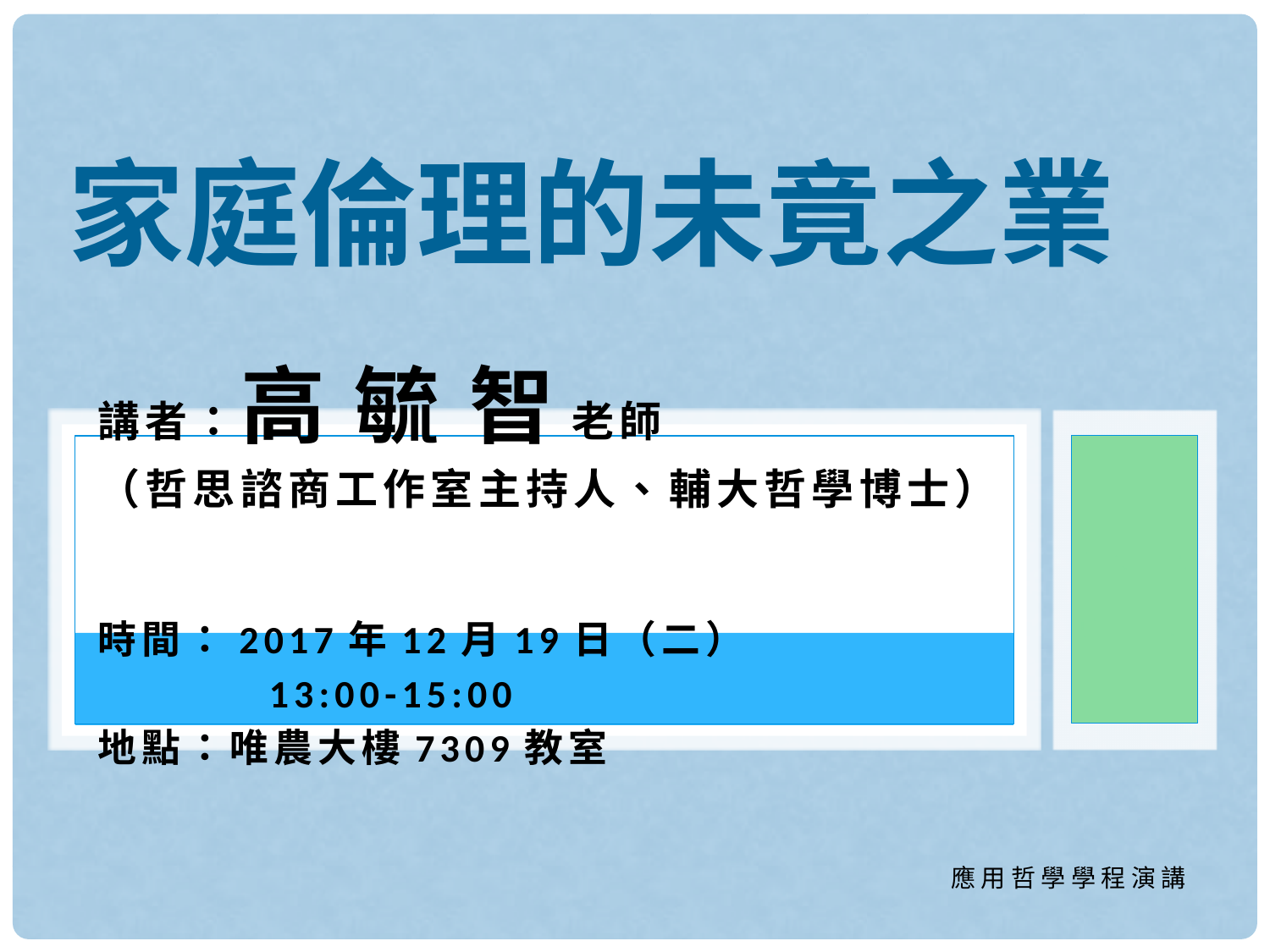

# 家庭倫理的未竟之業
講者：高 毓 智 老師
（哲思諮商工作室主持人、輔大哲學博士）

時間：2017年12月19日（二）
      13:00-15:00
地點：唯農大樓7309教室

　　　　　　　　　　　　　　　　　　　　　　　   　應用哲學學程演講